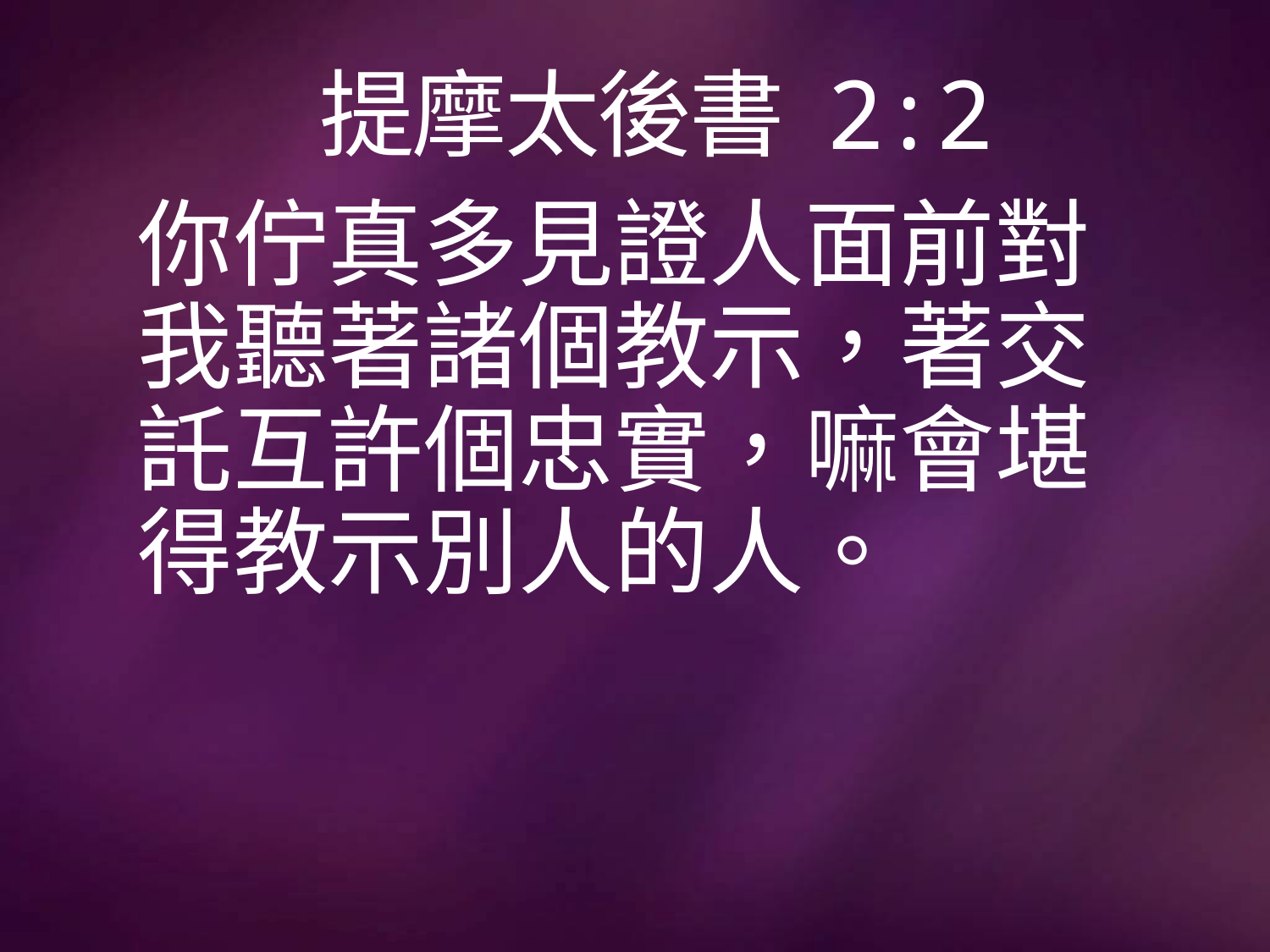

# 提摩太後書 2:2
你佇真多見證人面前對我聽著諸個教示，著交託互許個忠實，嘛會堪得教示別人的人。